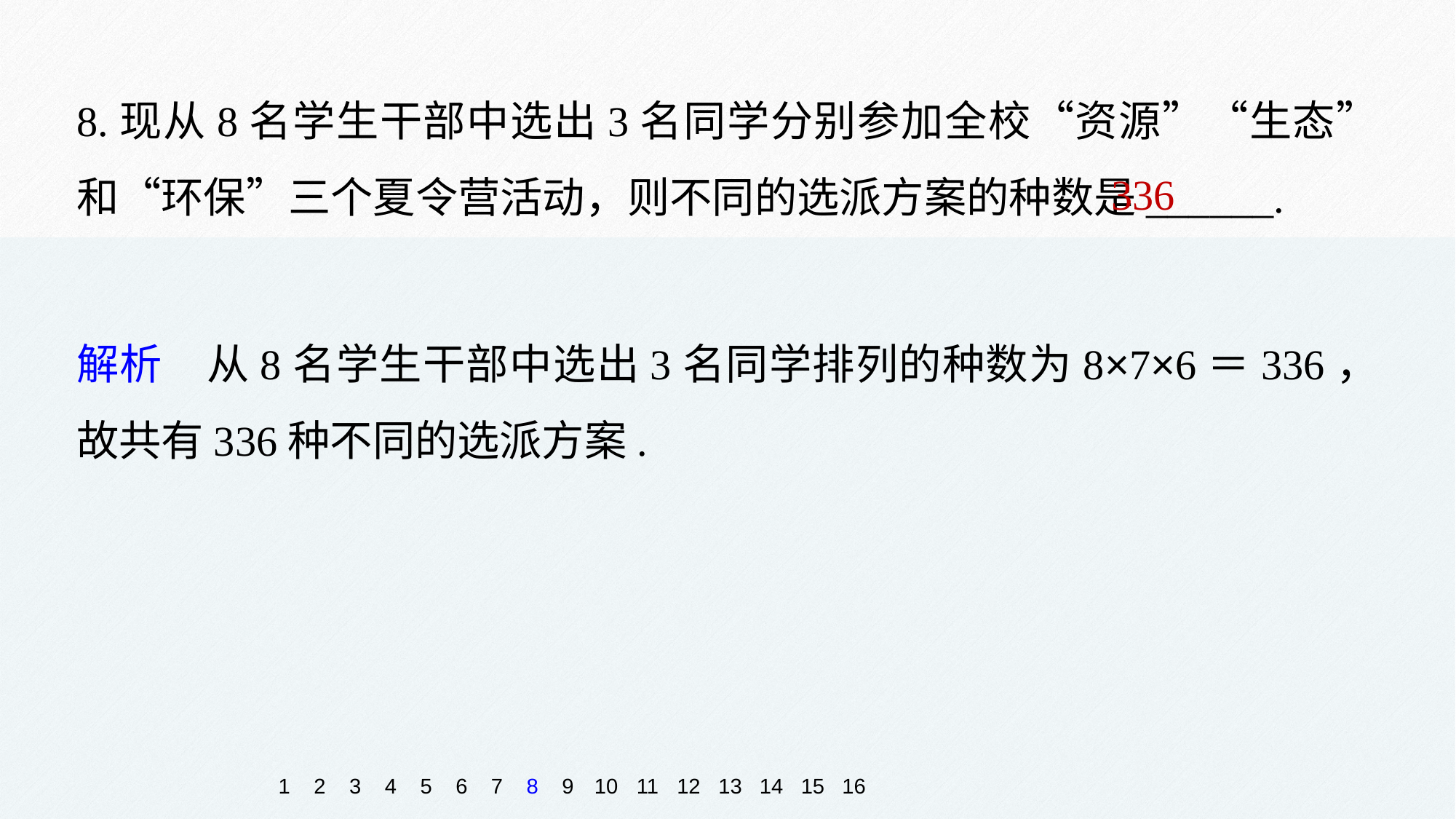

8.现从8名学生干部中选出3名同学分别参加全校“资源”“生态”和“环保”三个夏令营活动，则不同的选派方案的种数是______.
336
解析　从8名学生干部中选出3名同学排列的种数为8×7×6＝336，故共有336种不同的选派方案.
1
2
3
4
5
6
7
8
9
10
11
12
13
14
15
16